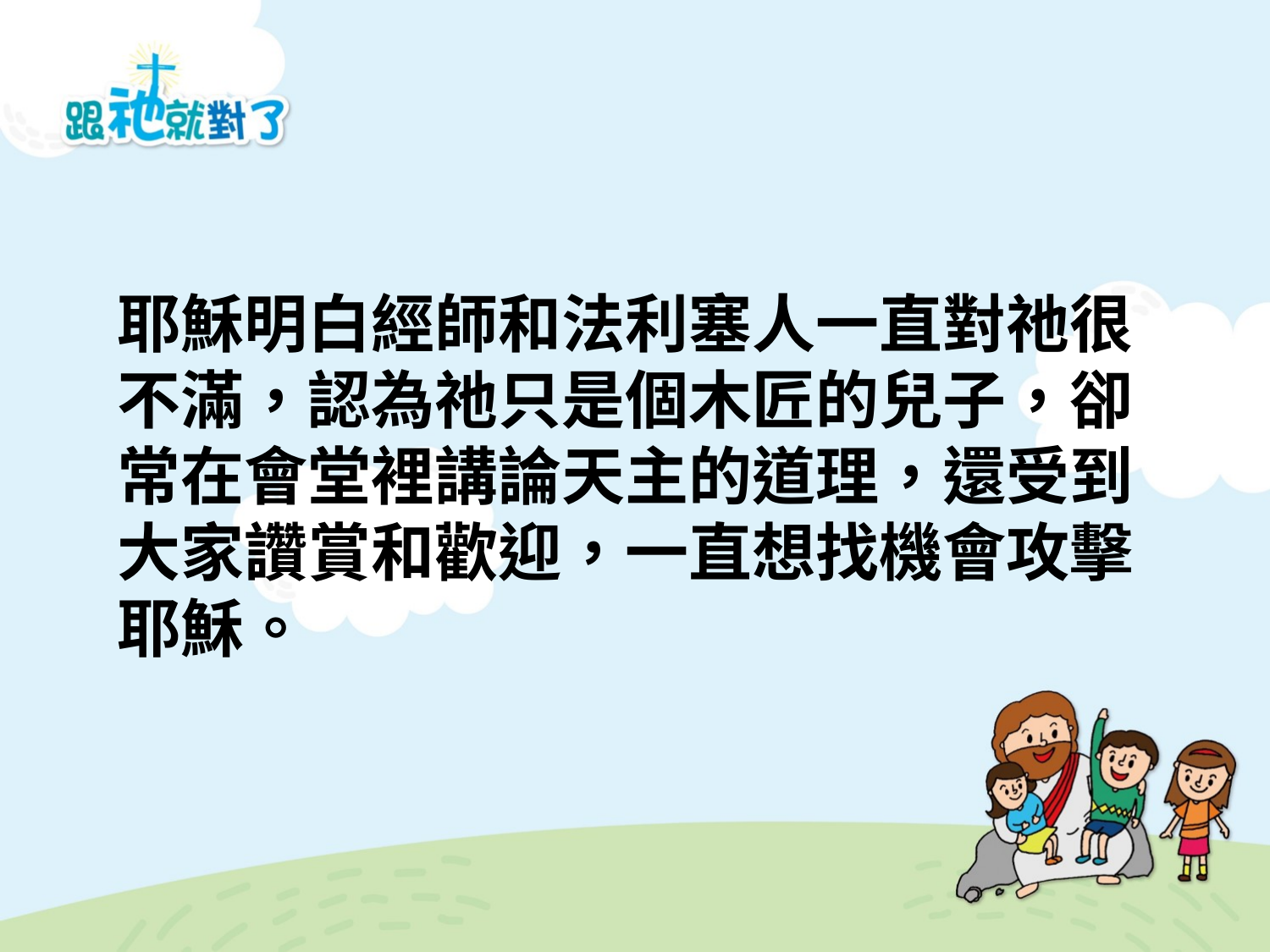

耶穌明白經師和法利塞人一直對祂很不滿，認為祂只是個木匠的兒子，卻常在會堂裡講論天主的道理，還受到大家讚賞和歡迎，一直想找機會攻擊耶穌。